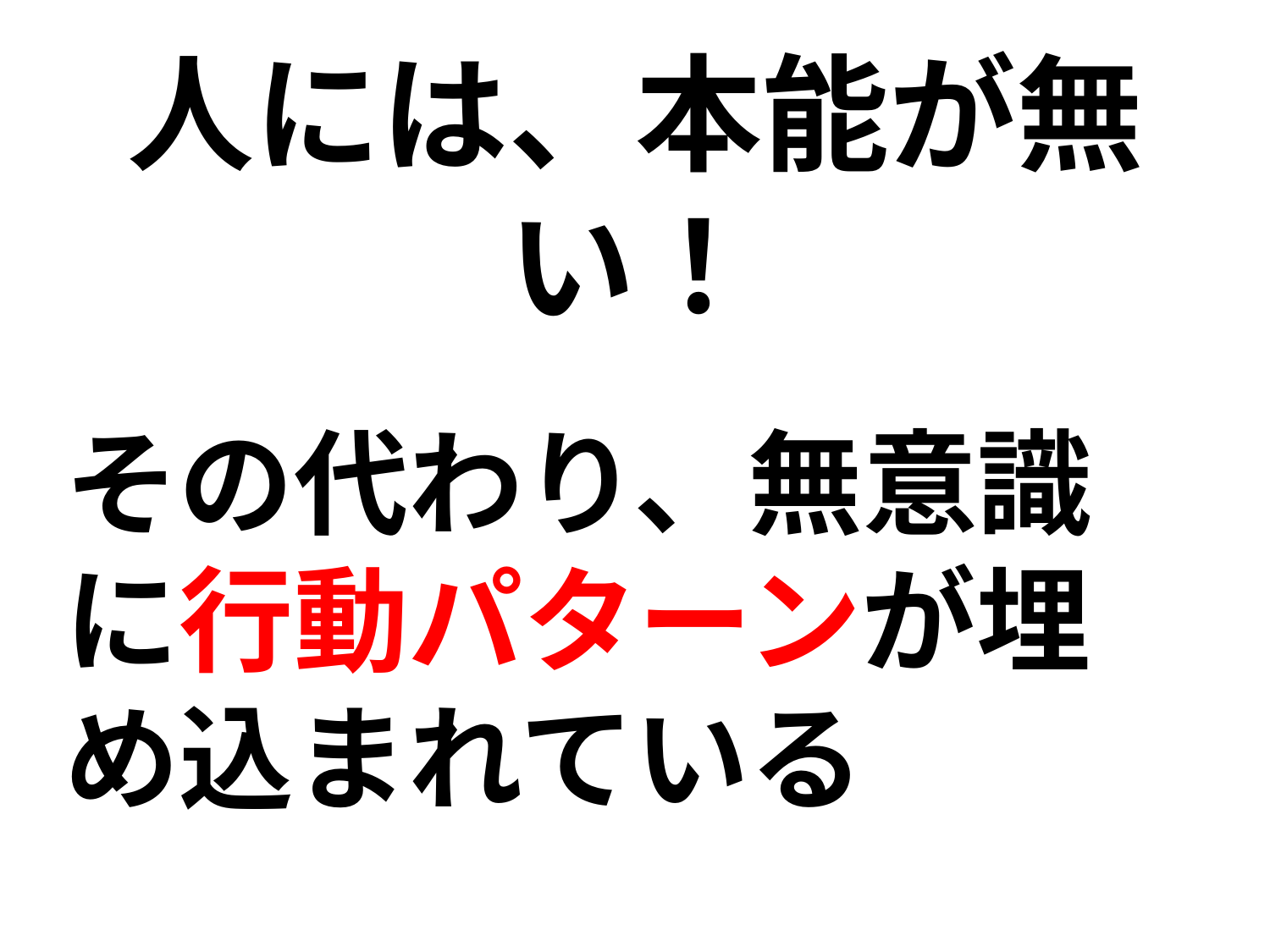

# 人には、本能が無い！
その代わり、無意識に行動パターンが埋め込まれている